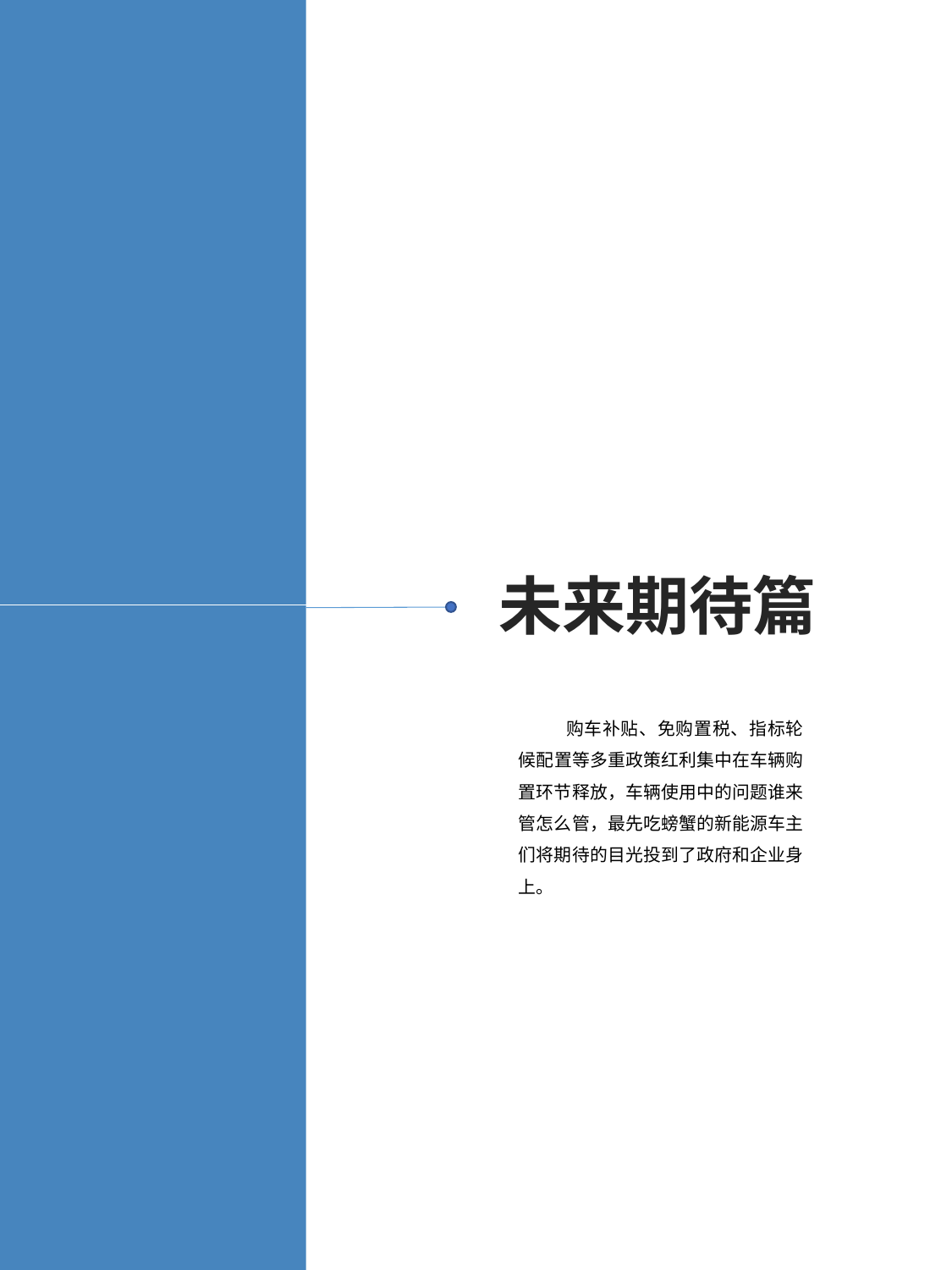

未来期待篇

         购车补贴、免购置税、指标轮候配置等多重政策红利集中在车辆购置环节释放，车辆使用中的问题谁来管怎么管，最先吃螃蟹的新能源车主们将期待的目光投到了政府和企业身上。